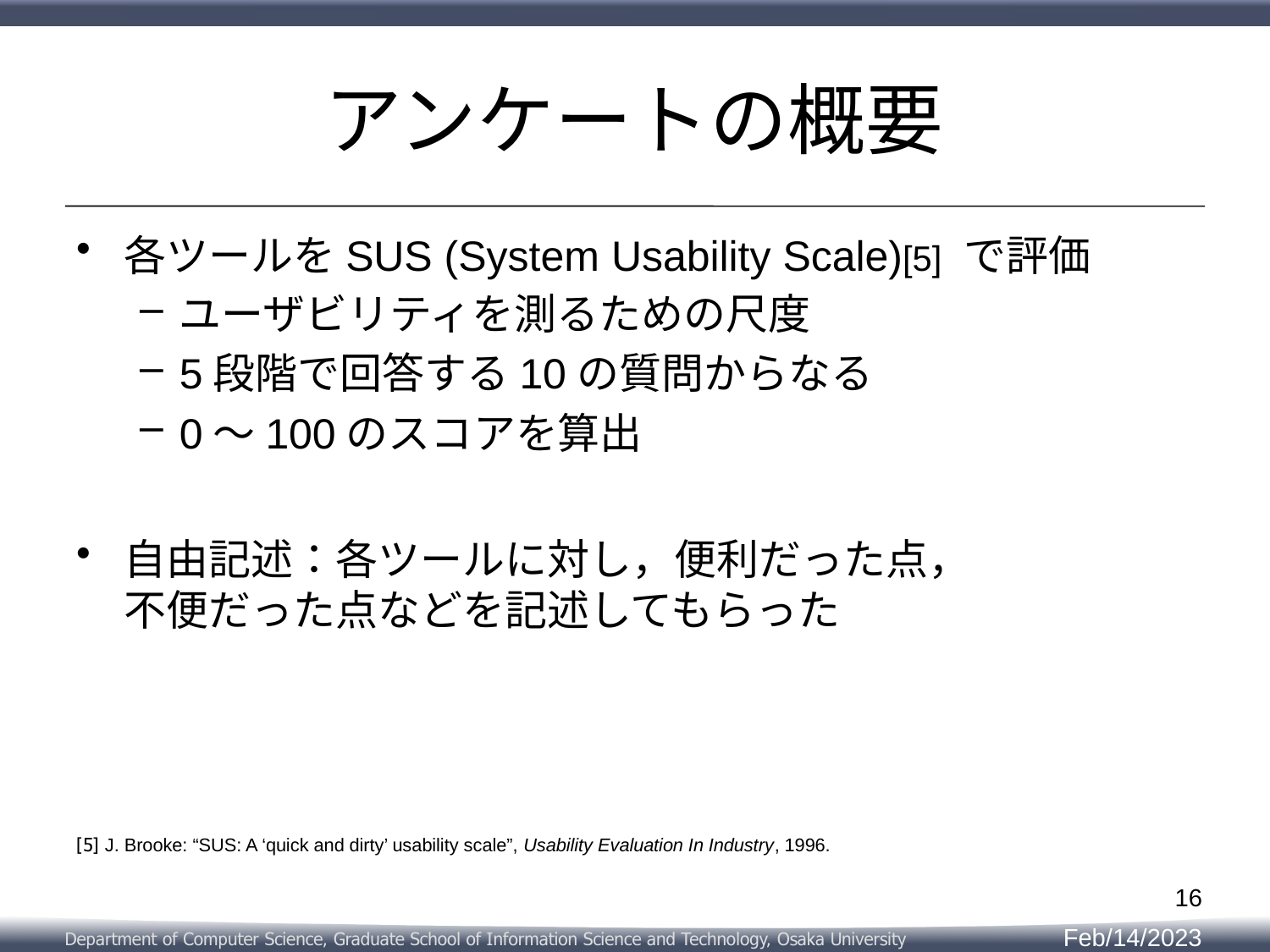

# アンケートの概要
各ツールをSUS (System Usability Scale)[5] で評価
ユーザビリティを測るための尺度
5段階で回答する10の質問からなる
0〜100のスコアを算出

自由記述：各ツールに対し，便利だった点，
不便だった点などを記述してもらった

[5] J. Brooke: “SUS: A ‘quick and dirty’ usability scale”, Usability Evaluation In Industry, 1996.
16
Feb/14/2023